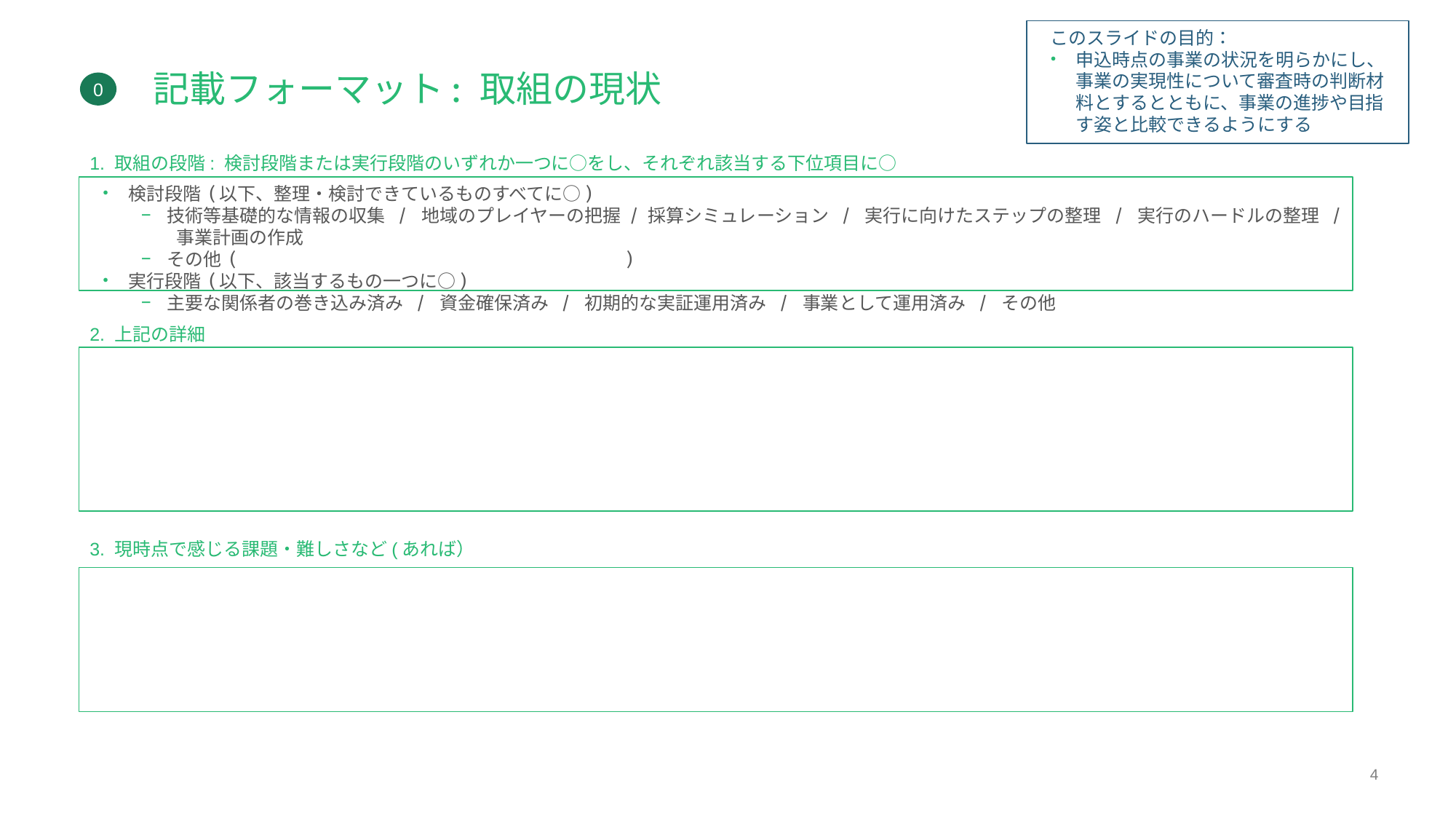

このスライドの目的：
申込時点の事業の状況を明らかにし、事業の実現性について審査時の判断材料とするとともに、事業の進捗や目指す姿と比較できるようにする
　　記載フォーマット: 取組の現状
0
1. 取組の段階: 検討段階または実行段階のいずれか一つに○をし、それぞれ該当する下位項目に○
検討段階 (以下、整理・検討できているものすべてに○)
技術等基礎的な情報の収集  /  地域のプレイヤーの把握 / 採算シミュレーション  /  実行に向けたステップの整理  /  実行のハードルの整理  /  事業計画の作成
その他 (　　　　　　　　　　　　　　　　　　　　　)
実行段階 (以下、該当するもの一つに○)
主要な関係者の巻き込み済み  /  資金確保済み  /  初期的な実証運用済み  /  事業として運用済み  /  その他
2. 上記の詳細

3. 現時点で感じる課題・難しさなど(あれば）